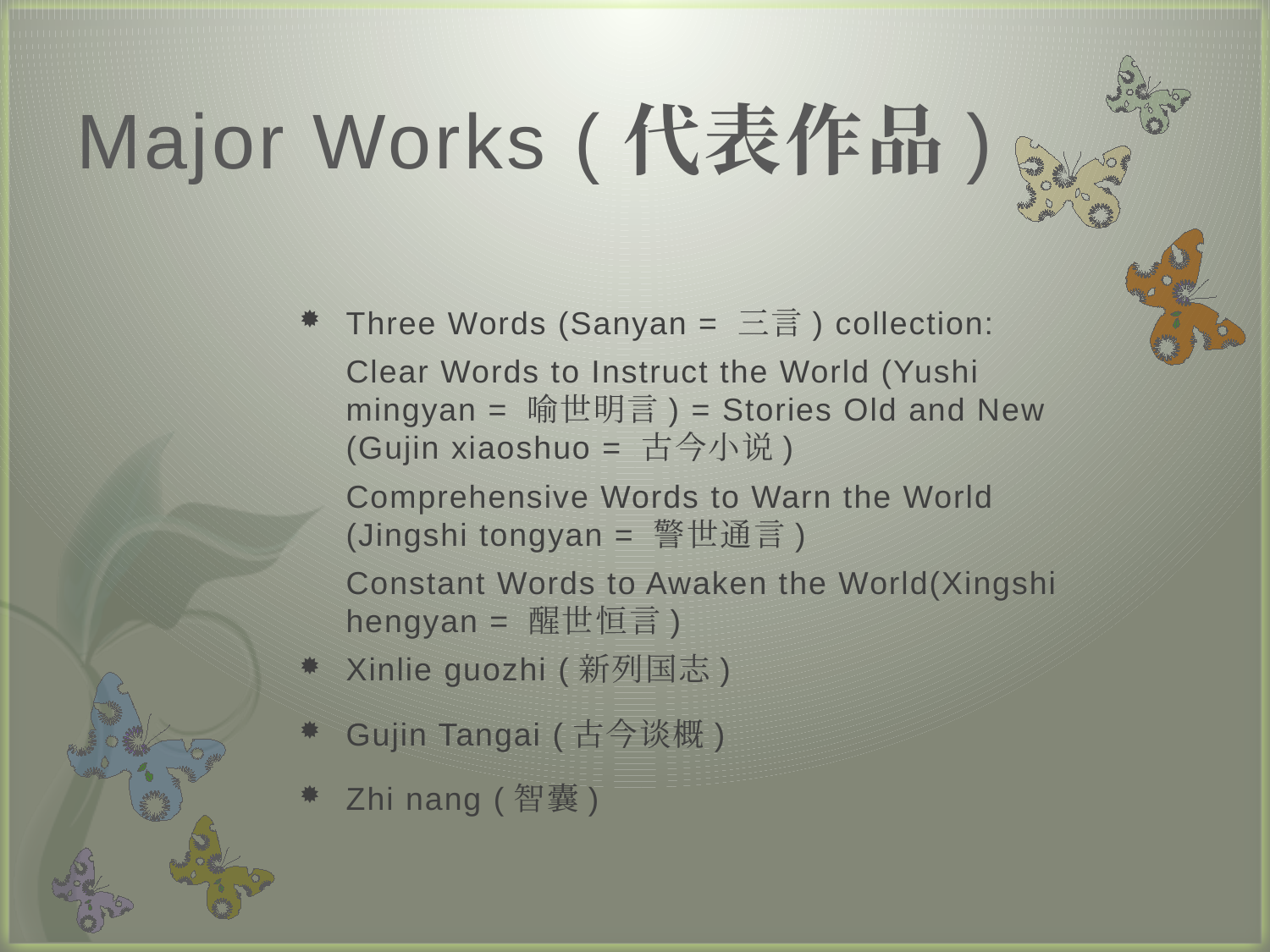

# Major Works (代表作品)
Three Words (Sanyan = 三言) collection:
	Clear Words to Instruct the World (Yushi mingyan = 喻世明言) = Stories Old and New (Gujin xiaoshuo = 古今小说)
	Comprehensive Words to Warn the World (Jingshi tongyan = 警世通言)
	Constant Words to Awaken the World(Xingshi hengyan = 醒世恒言)
Xinlie guozhi (新列国志)
Gujin Tangai (古今谈概)
Zhi nang (智囊)